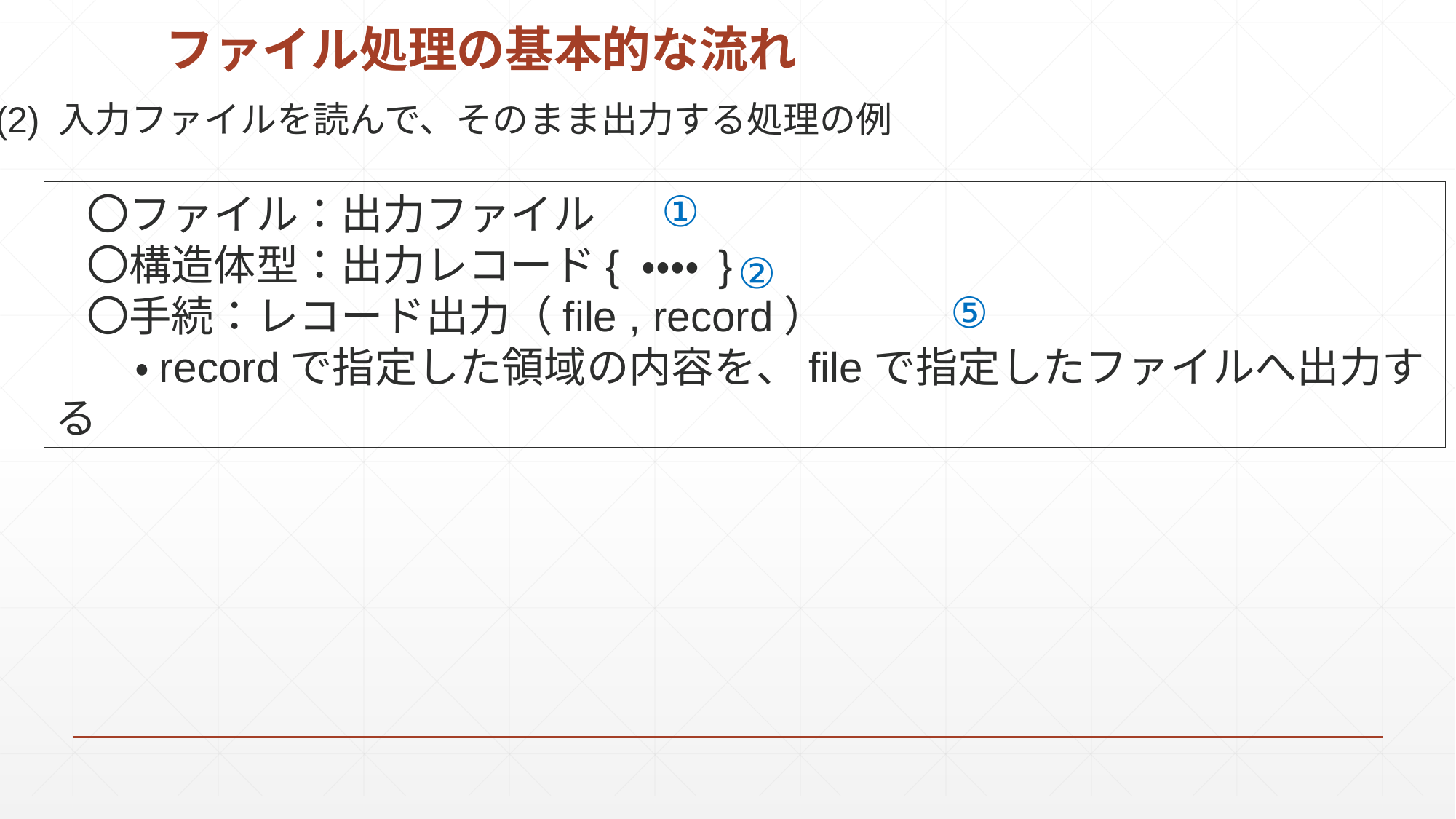

# ファイル処理の基本的な流れ
(2) 入力ファイルを読んで、そのまま出力する処理の例

①
〇ファイル：出力ファイル
〇構造体型：出力レコード{ ・・・・ }
〇手続：レコード出力（file , record）
    ・recordで指定した領域の内容を、fileで指定したファイルへ出力する

②
⑤